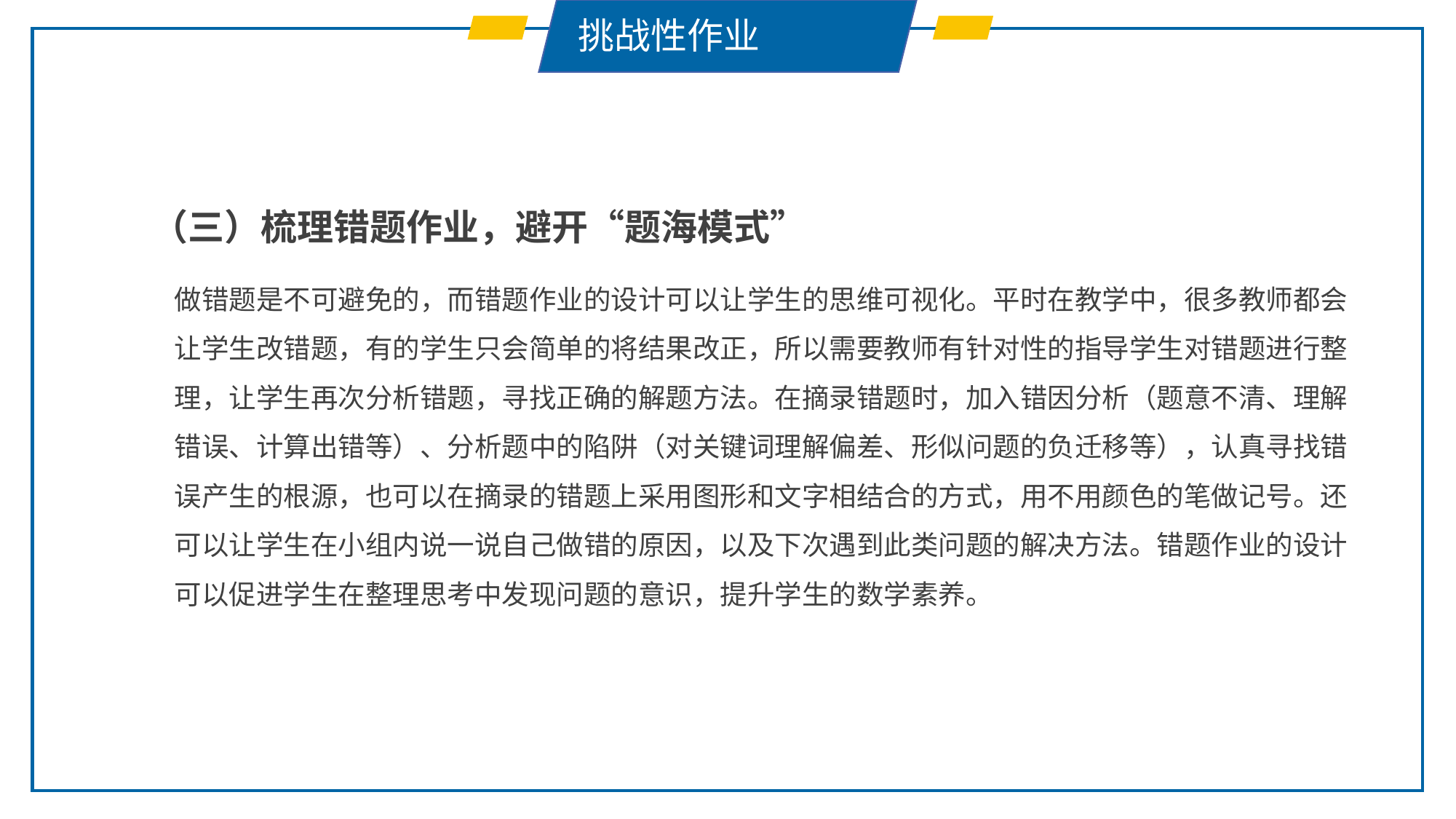

挑战性作业
（三）梳理错题作业，避开“题海模式”
做错题是不可避免的，而错题作业的设计可以让学生的思维可视化。平时在教学中，很多教师都会让学生改错题，有的学生只会简单的将结果改正，所以需要教师有针对性的指导学生对错题进行整理，让学生再次分析错题，寻找正确的解题方法。在摘录错题时，加入错因分析（题意不清、理解错误、计算出错等）、分析题中的陷阱（对关键词理解偏差、形似问题的负迁移等），认真寻找错误产生的根源，也可以在摘录的错题上采用图形和文字相结合的方式，用不用颜色的笔做记号。还可以让学生在小组内说一说自己做错的原因，以及下次遇到此类问题的解决方法。错题作业的设计可以促进学生在整理思考中发现问题的意识，提升学生的数学素养。
添加标题